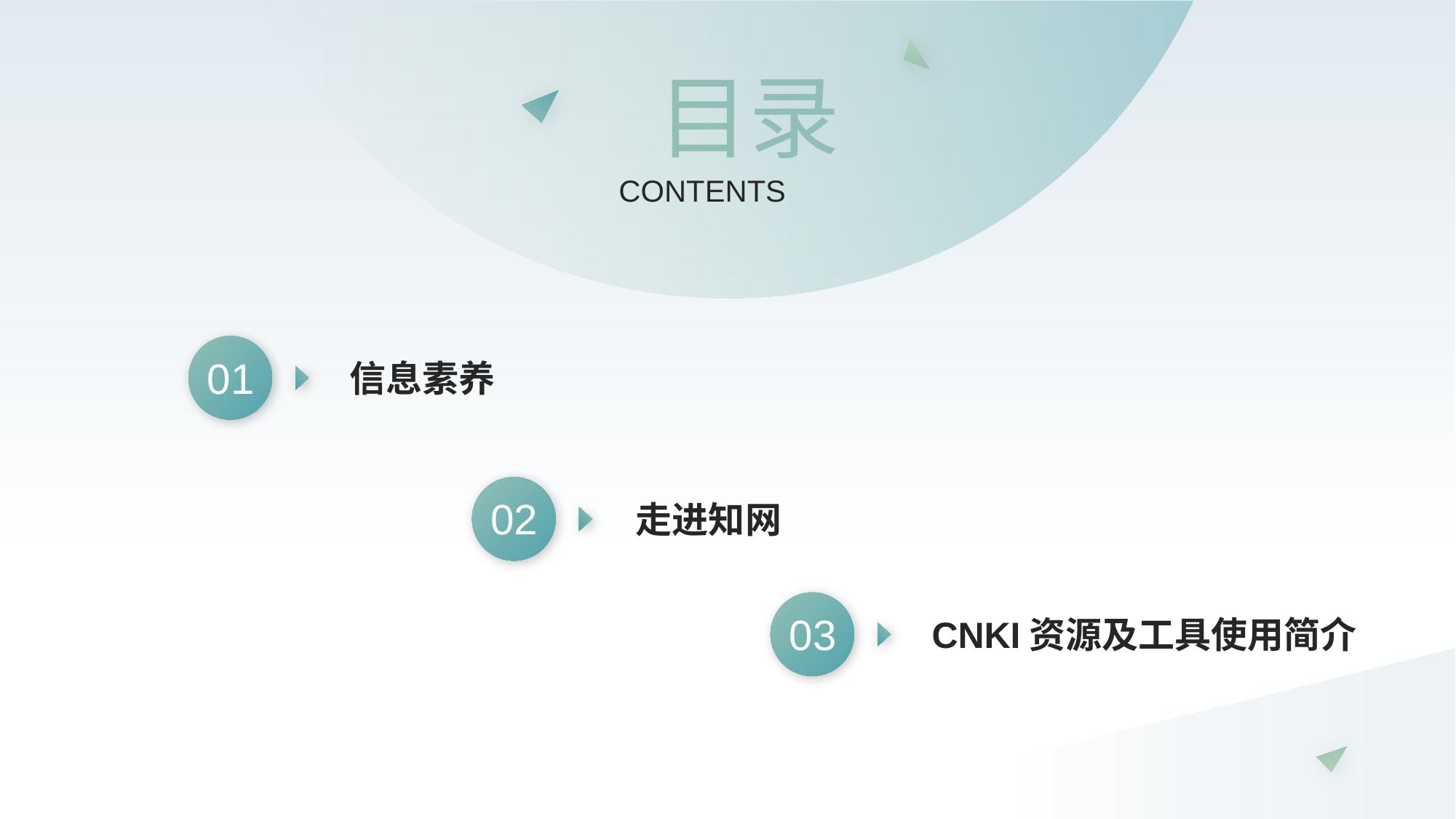

CONTENTS
目录

01

信息素养

02

走进知网

03

CNKI资源及工具使用简介